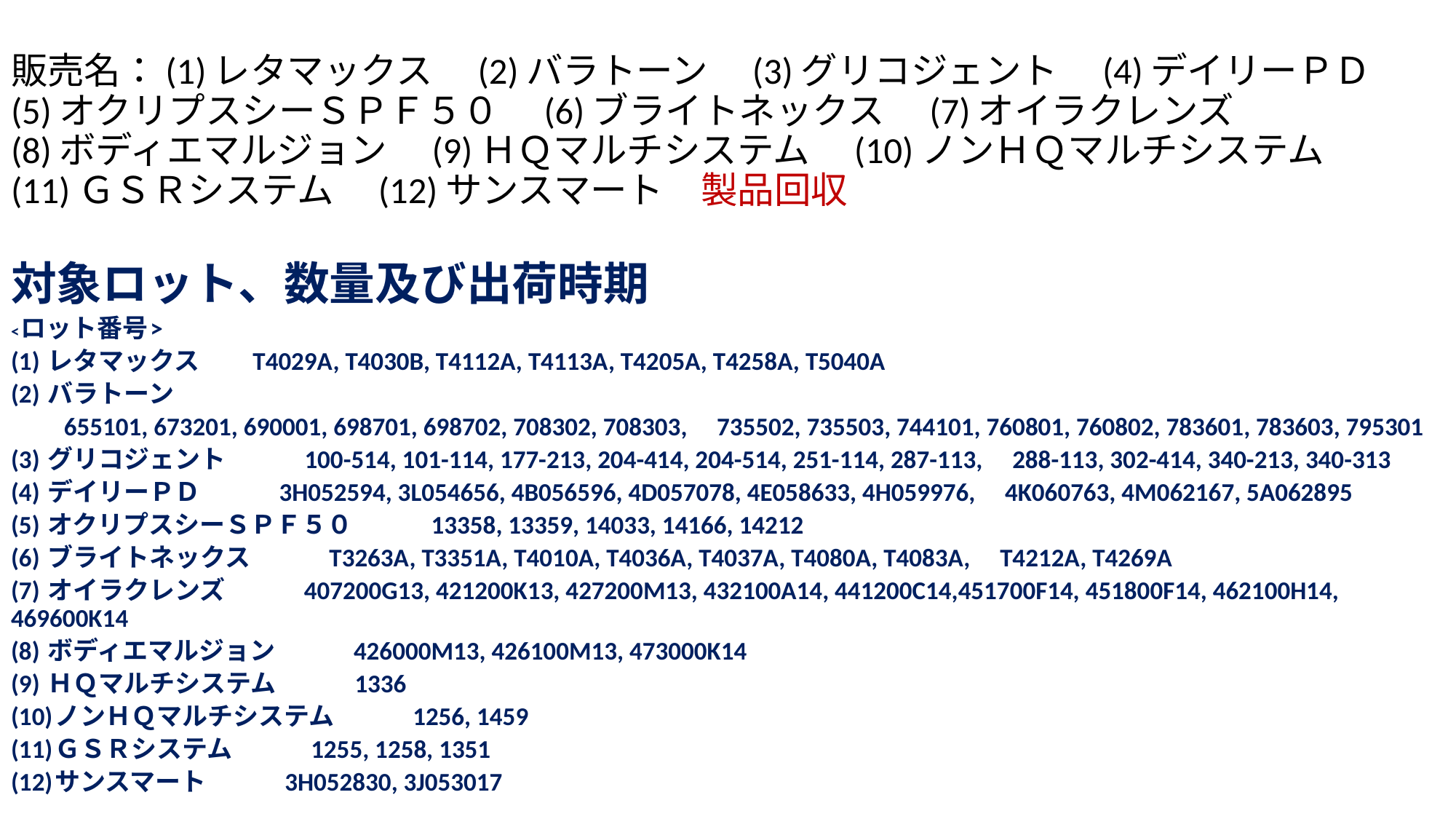

# 販売名：(1)レタマックス　(2)バラトーン　(3)グリコジェント　(4)デイリーＰＤ　 (5)オクリプスシーＳＰＦ５０　(6)ブライトネックス　(7)オイラクレンズ　 (8)ボディエマルジョン　(9)ＨＱマルチシステム　(10)ノンＨＱマルチシステム　 (11)ＧＳＲシステム　(12)サンスマート　製品回収
対象ロット、数量及び出荷時期
<ロット番号>
(1) レタマックス　　T4029A, T4030B, T4112A, T4113A, T4205A, T4258A, T5040A
(2) バラトーン
　　655101, 673201, 690001, 698701, 698702, 708302, 708303,　735502, 735503, 744101, 760801, 760802, 783601, 783603, 795301
(3) グリコジェント　　　100-514, 101-114, 177-213, 204-414, 204-514, 251-114, 287-113,　288-113, 302-414, 340-213, 340-313
(4) デイリーＰＤ　　　3H052594, 3L054656, 4B056596, 4D057078, 4E058633, 4H059976,　4K060763, 4M062167, 5A062895
(5) オクリプスシーＳＰＦ５０　　　13358, 13359, 14033, 14166, 14212
(6) ブライトネックス　　　T3263A, T3351A, T4010A, T4036A, T4037A, T4080A, T4083A,　T4212A, T4269A
(7) オイラクレンズ　　　407200G13, 421200K13, 427200M13, 432100A14, 441200C14,451700F14, 451800F14, 462100H14, 469600K14
(8) ボディエマルジョン　　　426000M13, 426100M13, 473000K14
(9) ＨＱマルチシステム　　　1336
(10)ノンＨＱマルチシステム　　　1256, 1459
(11)ＧＳＲシステム　　　1255, 1258, 1351
(12)サンスマート　　　3H052830, 3J053017